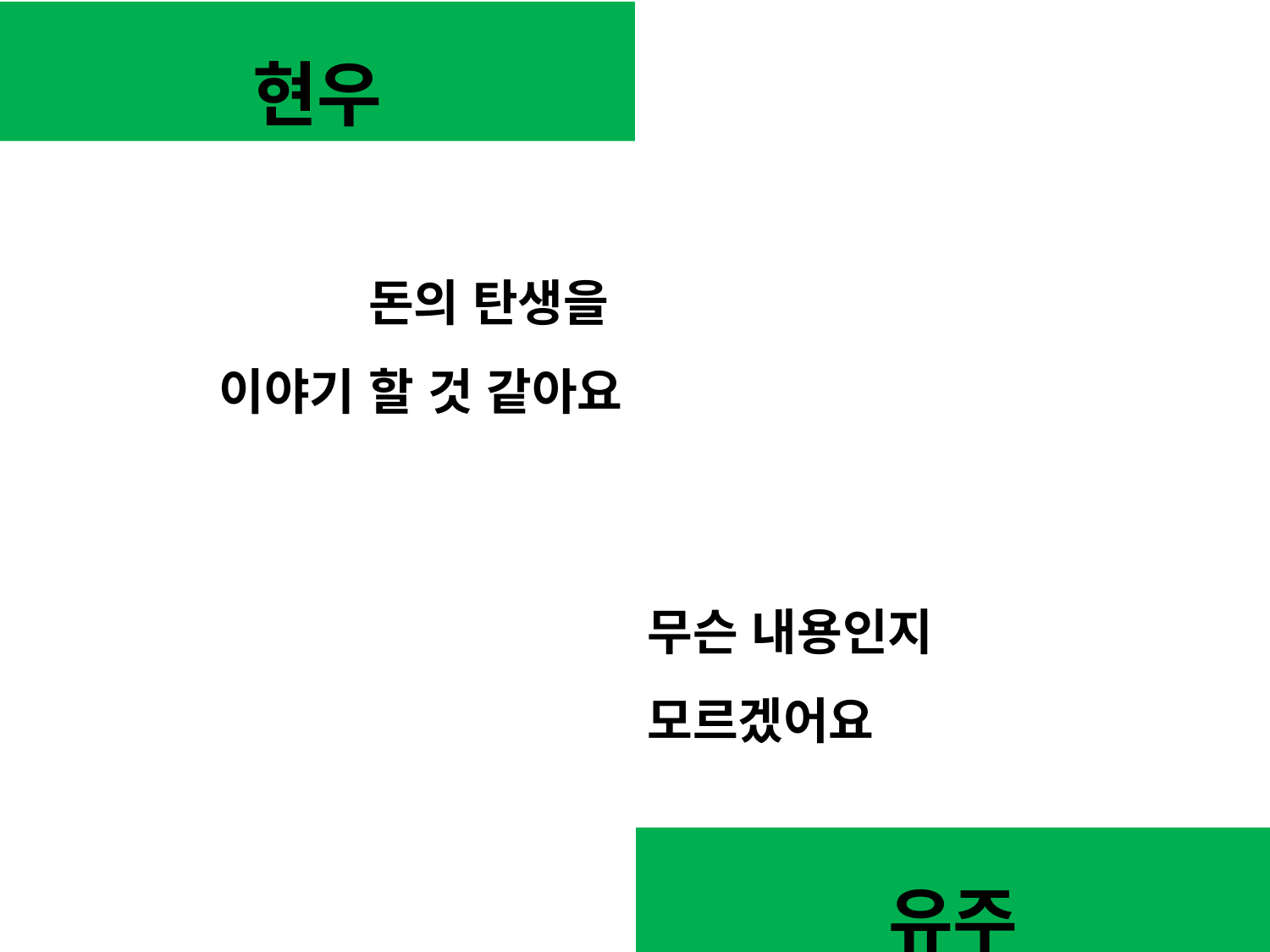

현우
돈의 탄생을
이야기 할 것 같아요
무슨 내용인지
모르겠어요
유주